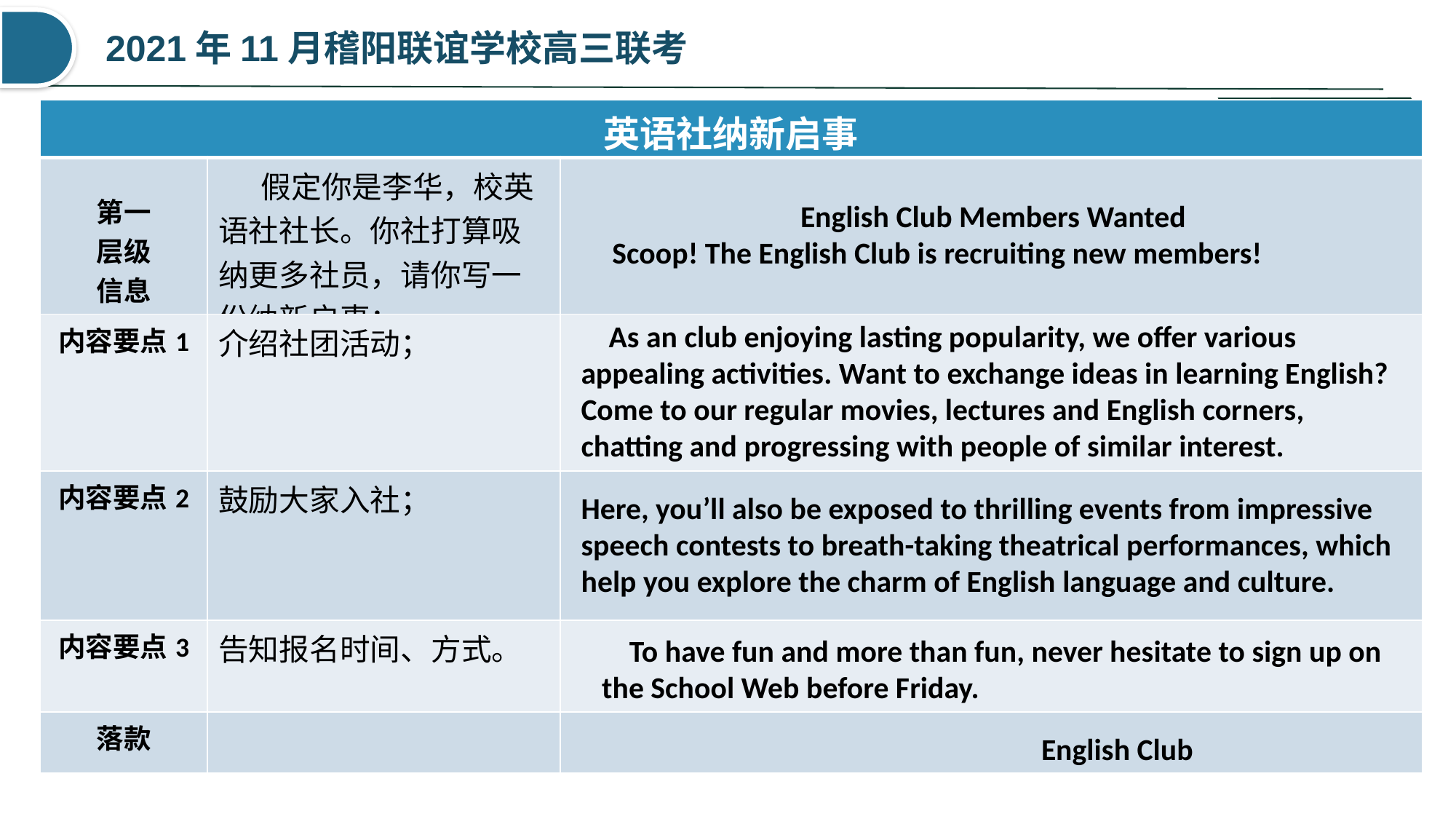

2021年11月稽阳联谊学校高三联考

| 英语社纳新启事 |  |  |
| --- | --- | --- |
| 第一 层级 信息 | 假定你是李华，校英语社社长。你社打算吸纳更多社员，请你写一份纳新启事： |  |
| 内容要点1 | 介绍社团活动； |  |
| 内容要点2 | 鼓励大家入社； |  |
| 内容要点3 | 告知报名时间、方式。 |  |
| 落款 |  |  |
 English Club Members Wanted
   Scoop! The English Club is recruiting new members!
    As an club enjoying lasting popularity, we offer various appealing activities. Want to exchange ideas in learning English? Come to our regular movies, lectures and English corners, chatting and progressing with people of similar interest.
Here, you’ll also be exposed to thrilling events from impressive speech contests to breath-taking theatrical performances, which help you explore the charm of English language and culture.
    To have fun and more than fun, never hesitate to sign up on the School Web before Friday.
English Club